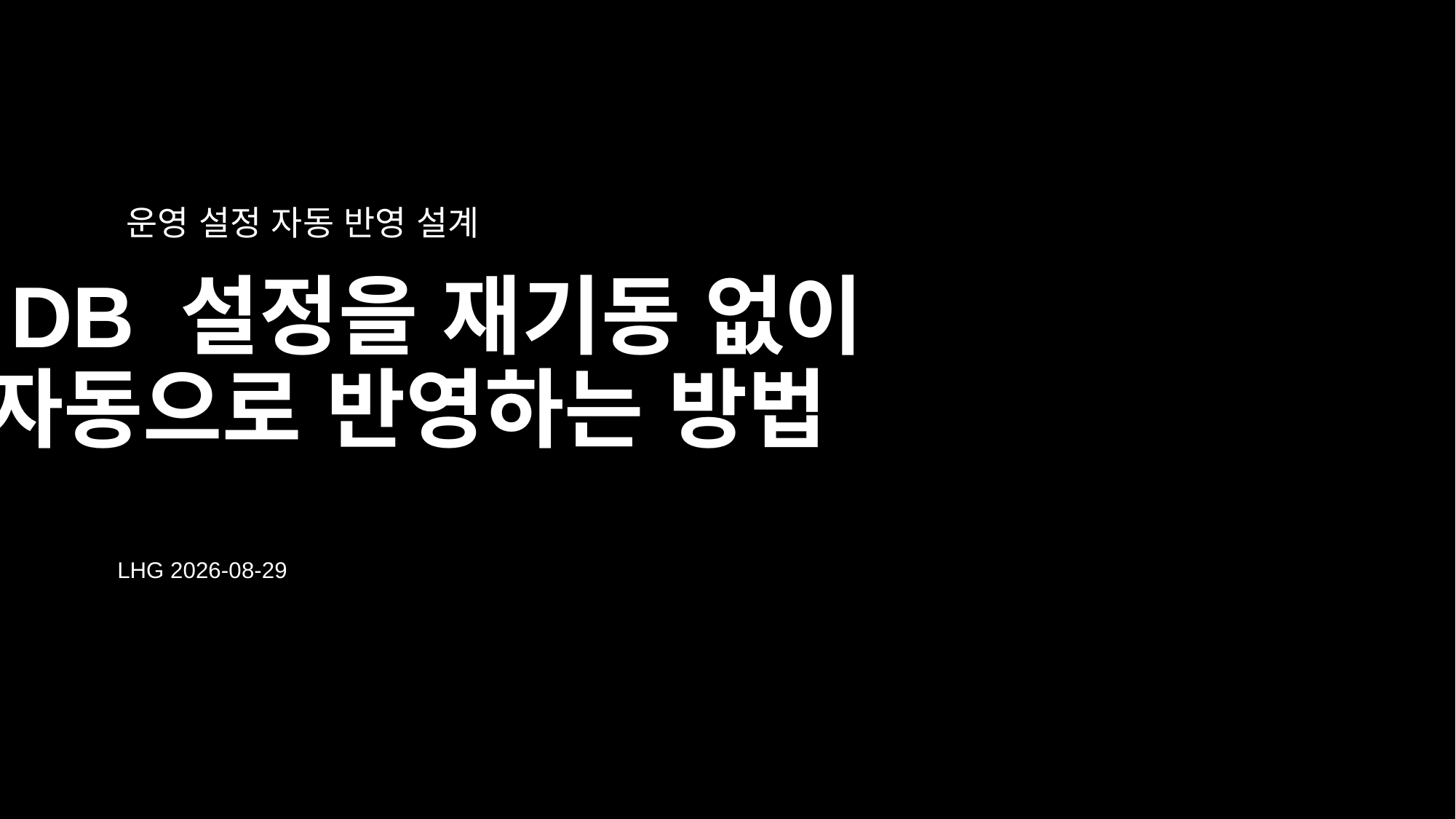

운영 설정 자동 반영 설계
DB 설정을 재기동 없이
자동으로 반영하는 방법
LHG 2026-08-29